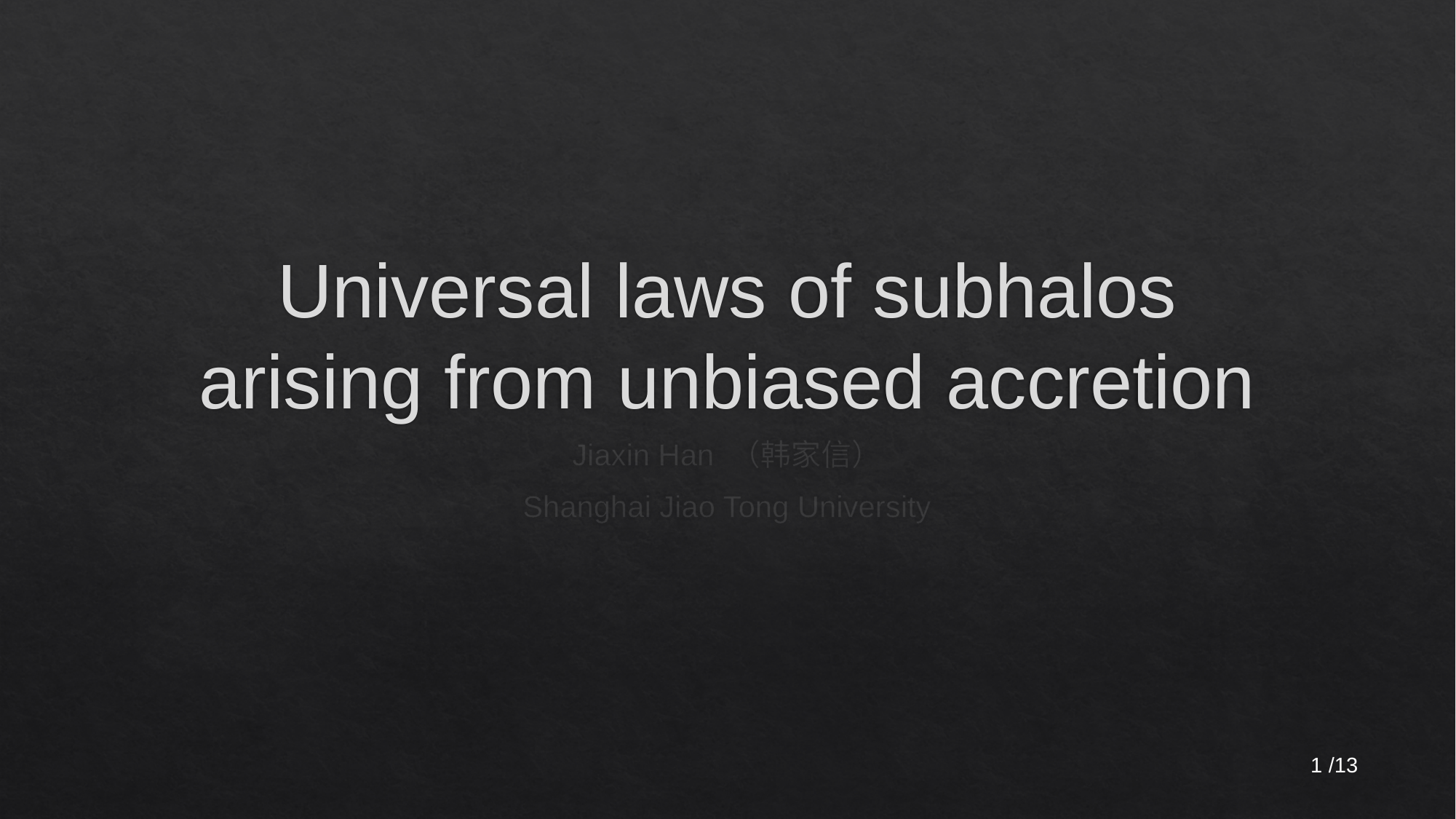

# Universal laws of subhalos arising from unbiased accretion
Jiaxin Han （韩家信）
Shanghai Jiao Tong University